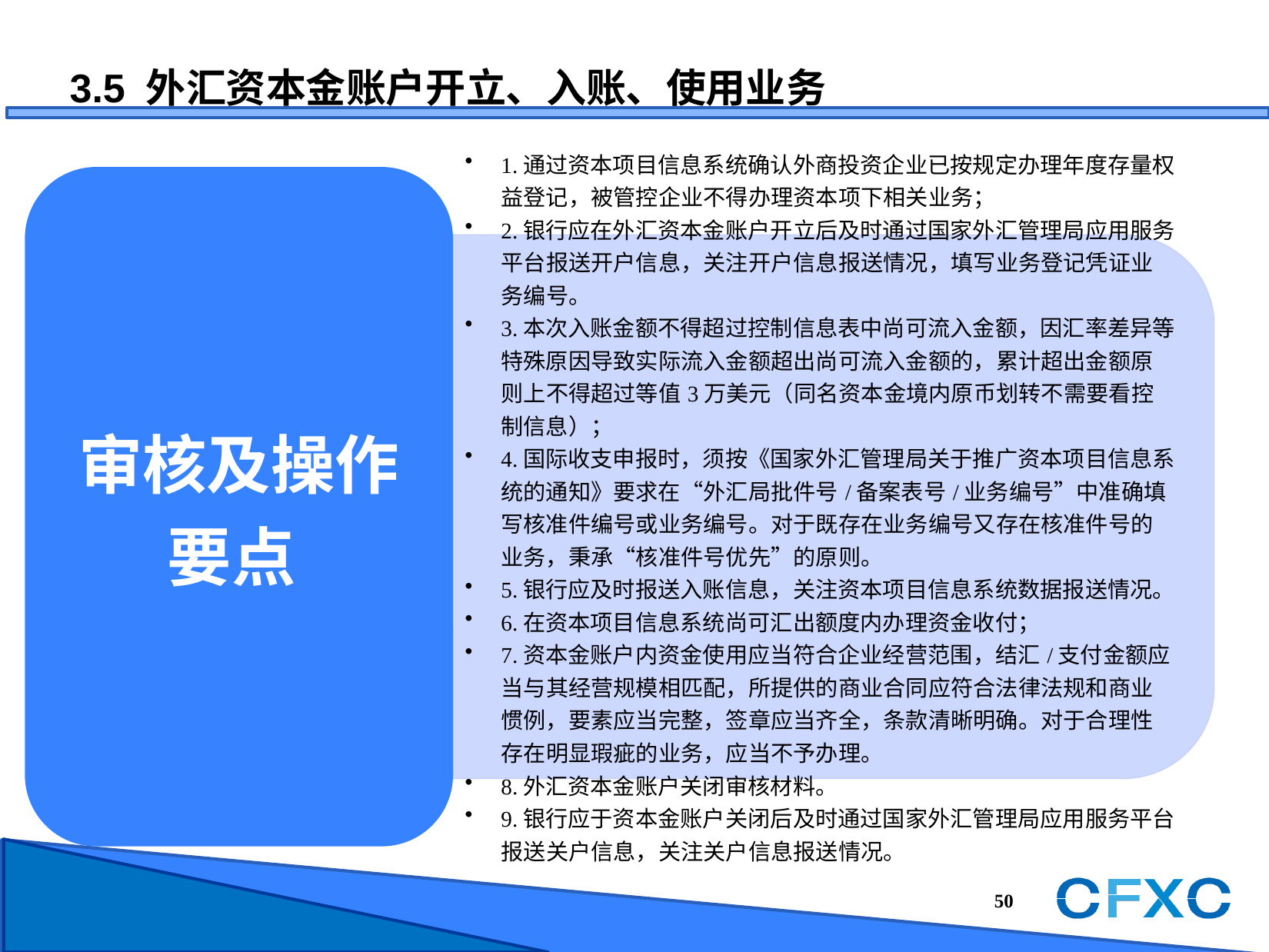

3.5 外汇资本金账户开立、入账、使用业务
审核及操作要点
1.通过资本项目信息系统确认外商投资企业已按规定办理年度存量权益登记，被管控企业不得办理资本项下相关业务；
2.银行应在外汇资本金账户开立后及时通过国家外汇管理局应用服务平台报送开户信息，关注开户信息报送情况，填写业务登记凭证业务编号。
3.本次入账金额不得超过控制信息表中尚可流入金额，因汇率差异等特殊原因导致实际流入金额超出尚可流入金额的，累计超出金额原则上不得超过等值3万美元（同名资本金境内原币划转不需要看控制信息）；
4.国际收支申报时，须按《国家外汇管理局关于推广资本项目信息系统的通知》要求在“外汇局批件号/备案表号/业务编号”中准确填写核准件编号或业务编号。对于既存在业务编号又存在核准件号的业务，秉承“核准件号优先”的原则。
5.银行应及时报送入账信息，关注资本项目信息系统数据报送情况。
6.在资本项目信息系统尚可汇出额度内办理资金收付；
7.资本金账户内资金使用应当符合企业经营范围，结汇/支付金额应当与其经营规模相匹配，所提供的商业合同应符合法律法规和商业惯例，要素应当完整，签章应当齐全，条款清晰明确。对于合理性存在明显瑕疵的业务，应当不予办理。
8.外汇资本金账户关闭审核材料。
9.银行应于资本金账户关闭后及时通过国家外汇管理局应用服务平台报送关户信息，关注关户信息报送情况。
50